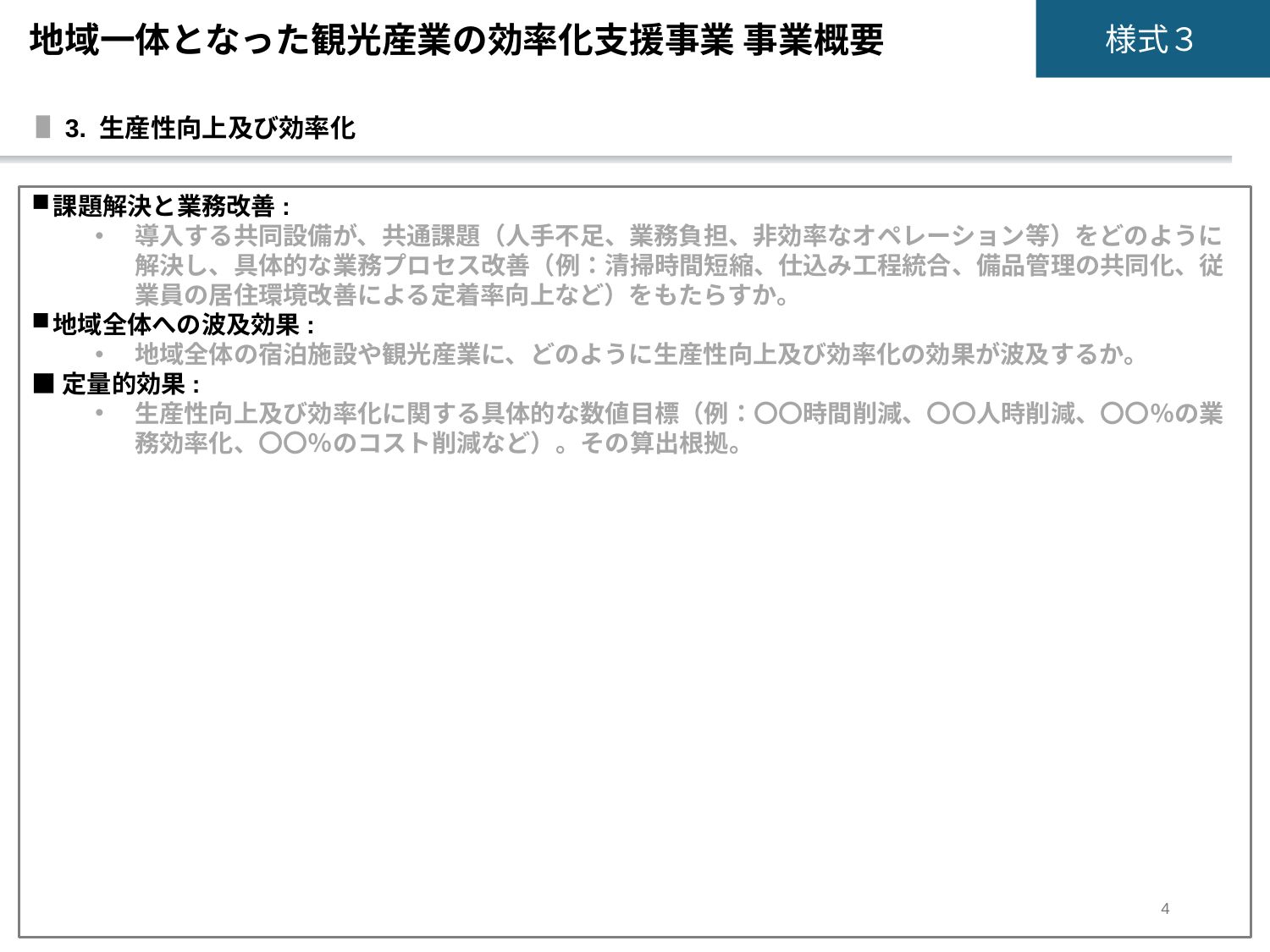

地域一体となった観光産業の効率化支促進事業 事業概要
地域一体となった観光産業の効率化支援事業 事業概要
3. 生産性向上及び効率化

課題解決と業務改善:
導入する共同設備が、共通課題（人手不足、業務負担、非効率なオペレーション等）をどのように解決し、具体的な業務プロセス改善（例：清掃時間短縮、仕込み工程統合、備品管理の共同化、従業員の居住環境改善による定着率向上など）をもたらすか。
地域全体への波及効果:
地域全体の宿泊施設や観光産業に、どのように生産性向上及び効率化の効果が波及するか。
■定量的効果:
生産性向上及び効率化に関する具体的な数値目標（例：〇〇時間削減、〇〇人時削減、〇〇％の業務効率化、〇〇％のコスト削減など）。その算出根拠。
4